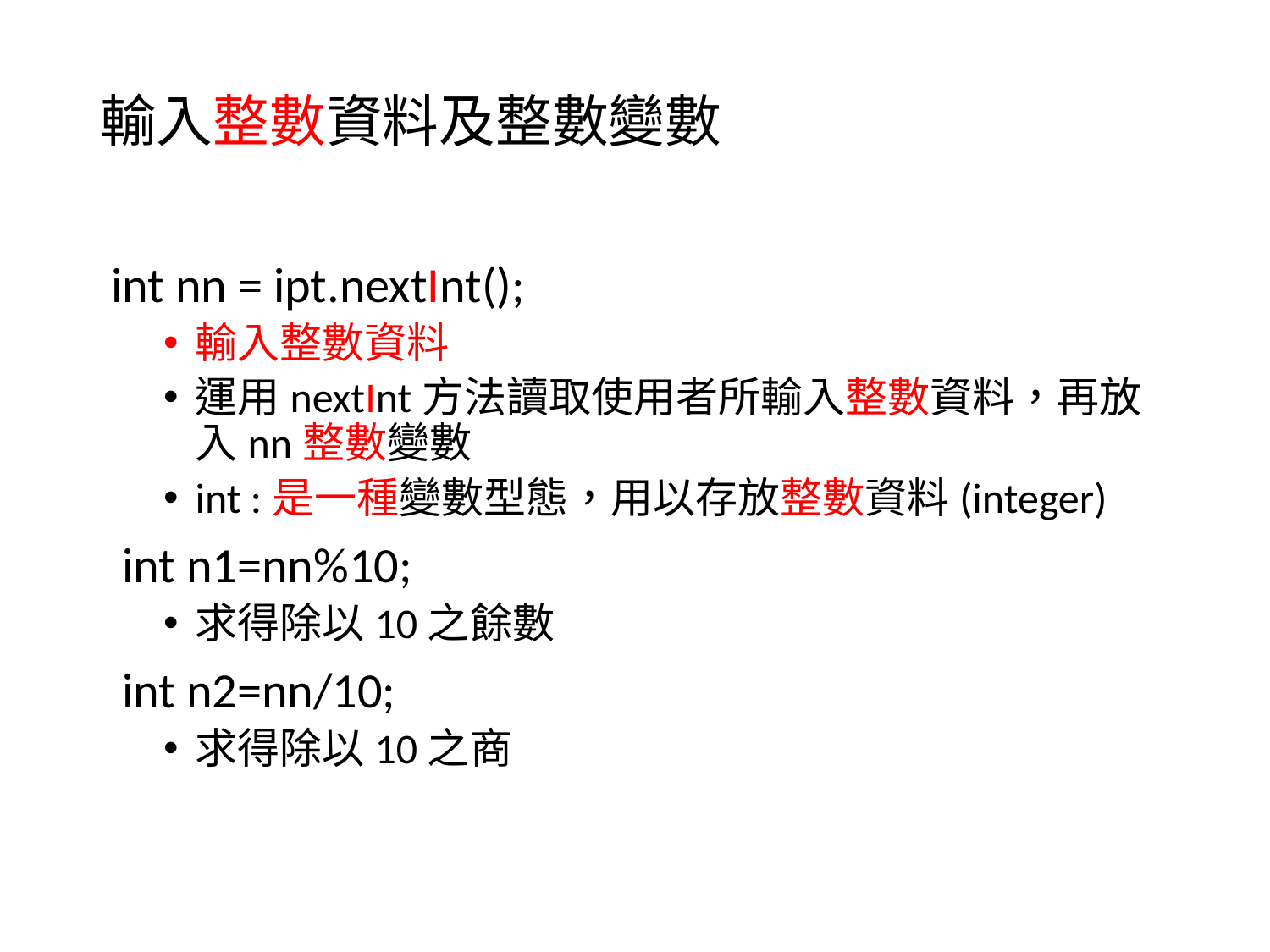

# 輸入整數資料及整數變數
 int nn = ipt.nextInt();
輸入整數資料
運用nextInt方法讀取使用者所輸入整數資料，再放入nn整數變數
int :是一種變數型態，用以存放整數資料(integer)
  int n1=nn%10;
求得除以10之餘數
  int n2=nn/10;
求得除以10之商